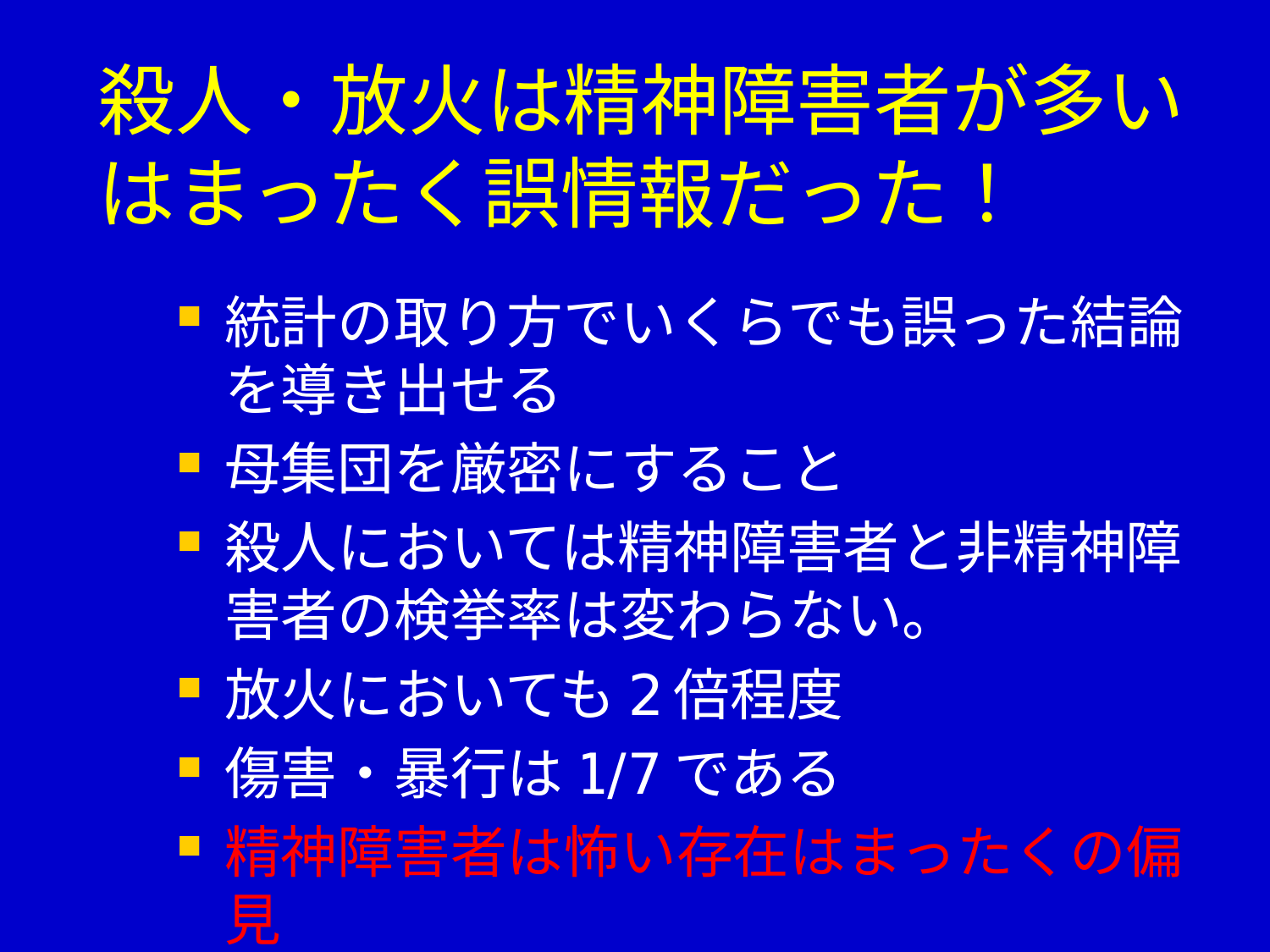

# 殺人・放火は精神障害者が多いはまったく誤情報だった！
統計の取り方でいくらでも誤った結論を導き出せる
母集団を厳密にすること
殺人においては精神障害者と非精神障害者の検挙率は変わらない。
放火においても2倍程度
傷害・暴行は1/7である
精神障害者は怖い存在はまったくの偏見